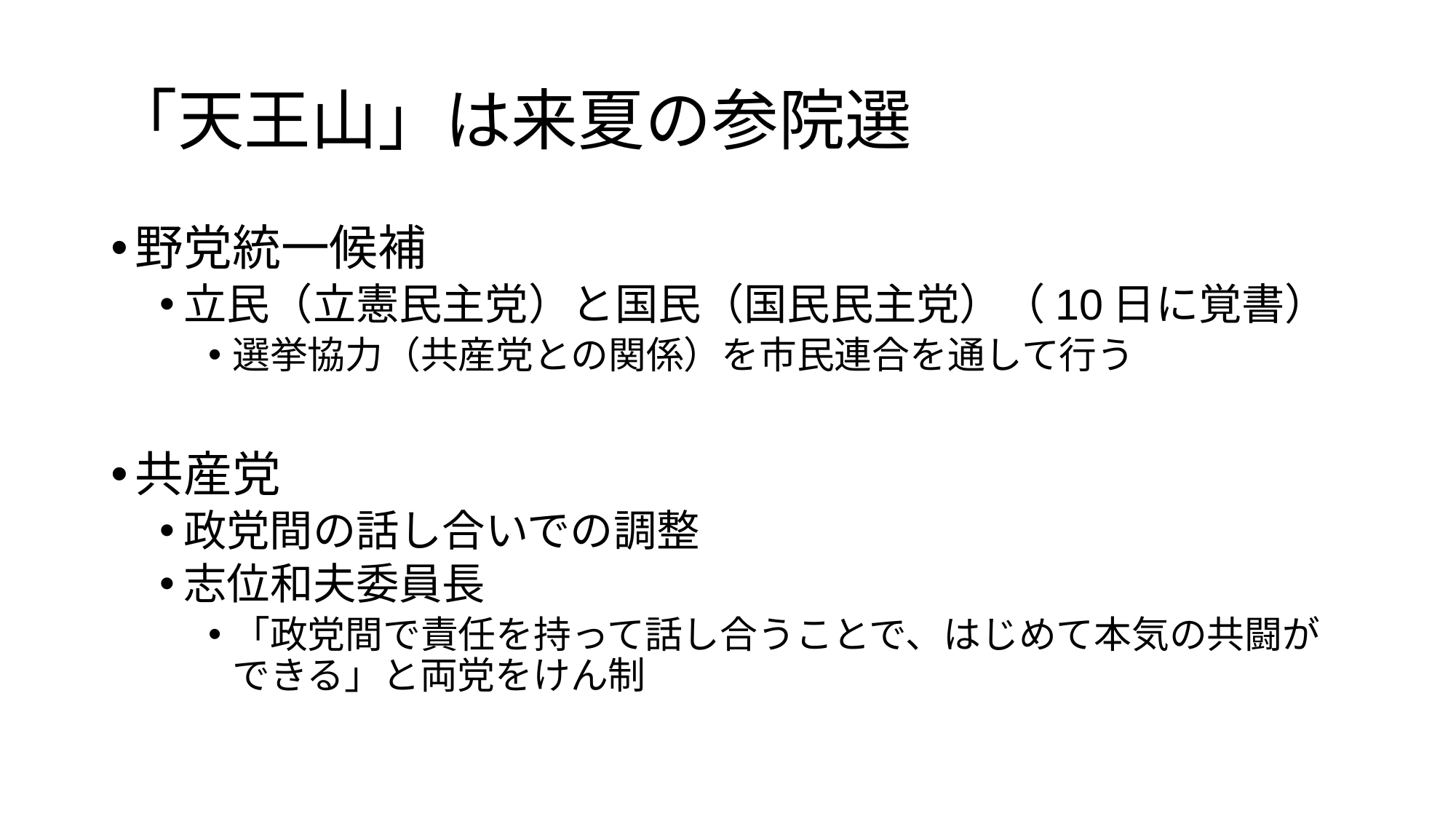

# 「天王山」は来夏の参院選
野党統一候補
立民（立憲民主党）と国民（国民民主党）（10日に覚書）
選挙協力（共産党との関係）を市民連合を通して行う

共産党
政党間の話し合いでの調整
志位和夫委員長
「政党間で責任を持って話し合うことで、はじめて本気の共闘ができる」と両党をけん制